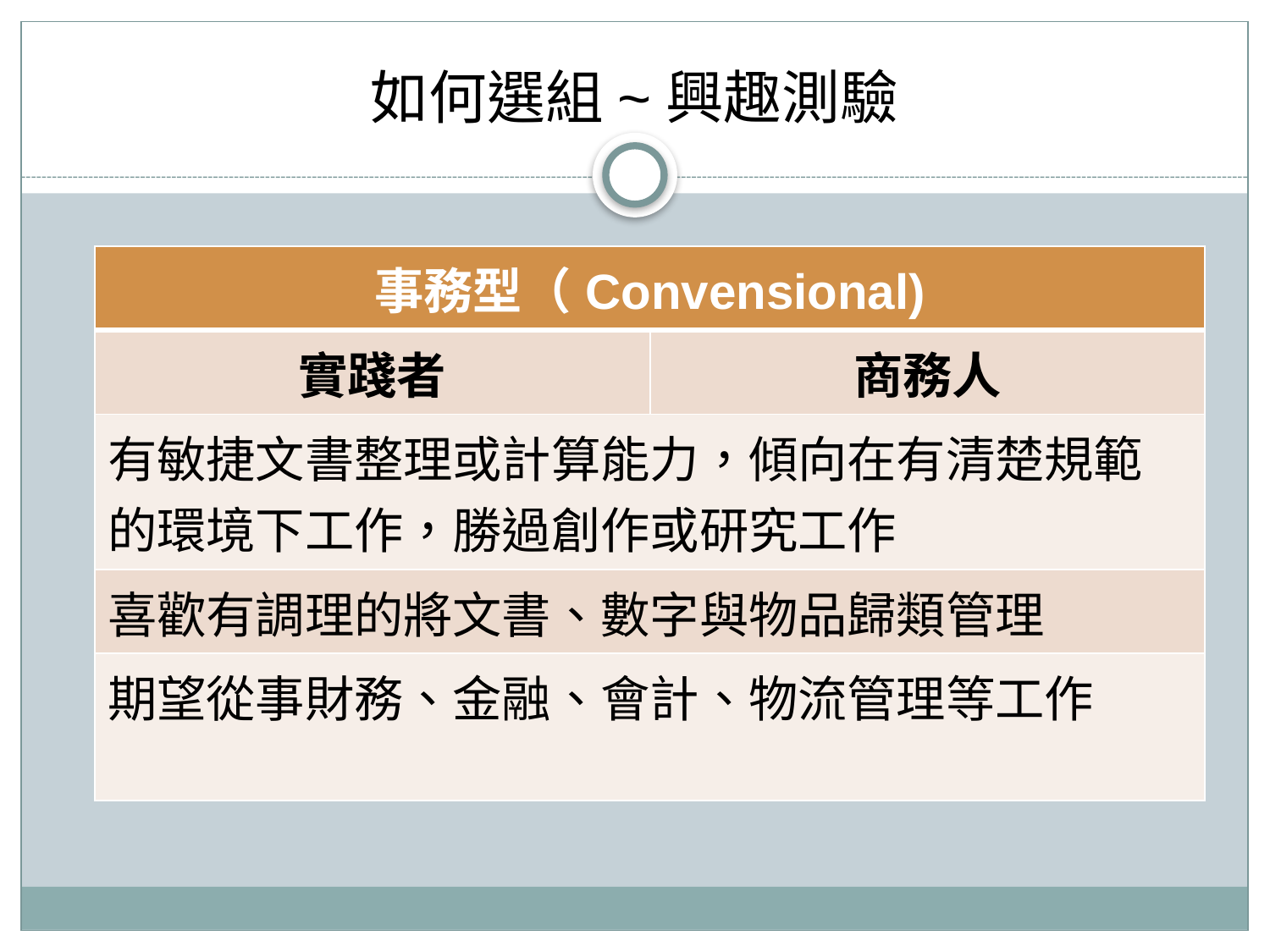

# 如何選組~興趣測驗
| 事務型（Convensional) |  |
| --- | --- |
| 實踐者 | 商務人 |
| 有敏捷文書整理或計算能力，傾向在有清楚規範的環境下工作，勝過創作或研究工作 |  |
| 喜歡有調理的將文書、數字與物品歸類管理 |  |
| 期望從事財務、金融、會計、物流管理等工作 |  |